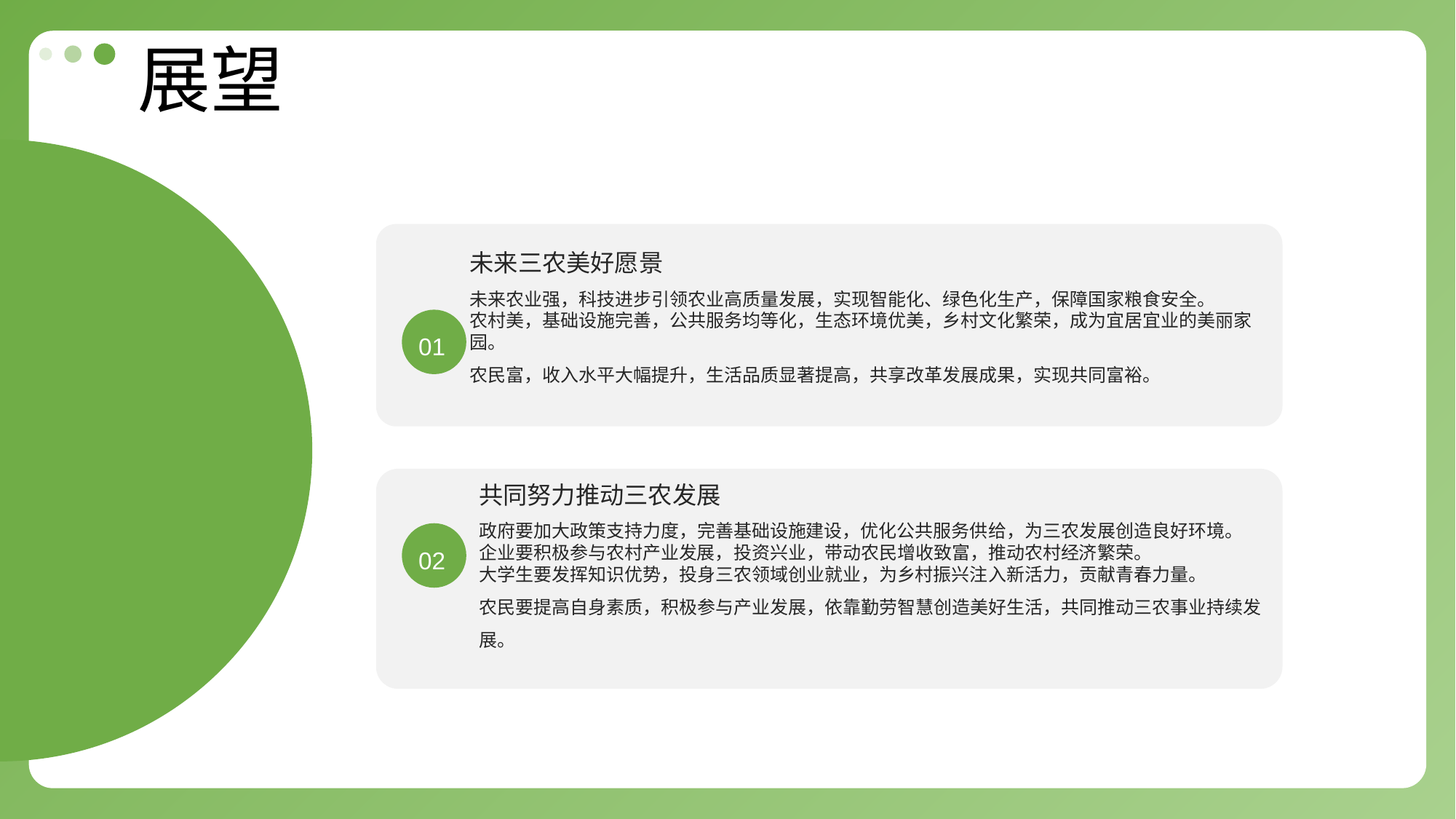

展望

未来三农美好愿景
未来农业强，科技进步引领农业高质量发展，实现智能化、绿色化生产，保障国家粮食安全。
农村美，基础设施完善，公共服务均等化，生态环境优美，乡村文化繁荣，成为宜居宜业的美丽家园。
农民富，收入水平大幅提升，生活品质显著提高，共享改革发展成果，实现共同富裕。

01

共同努力推动三农发展
政府要加大政策支持力度，完善基础设施建设，优化公共服务供给，为三农发展创造良好环境。
企业要积极参与农村产业发展，投资兴业，带动农民增收致富，推动农村经济繁荣。
大学生要发挥知识优势，投身三农领域创业就业，为乡村振兴注入新活力，贡献青春力量。
农民要提高自身素质，积极参与产业发展，依靠勤劳智慧创造美好生活，共同推动三农事业持续发展。

02